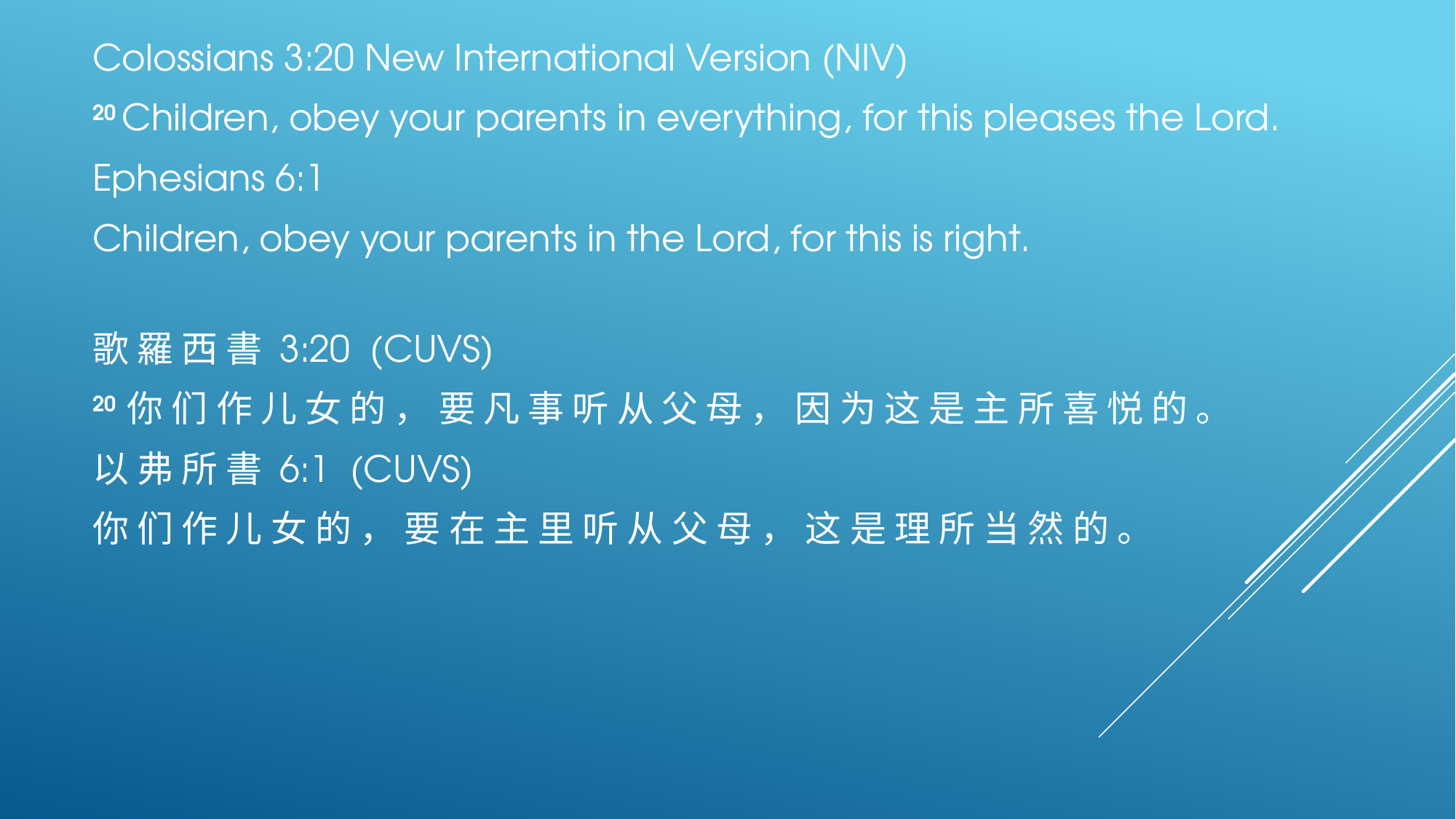

Colossians 3:20 New International Version (NIV)
20 Children, obey your parents in everything, for this pleases the Lord.
Ephesians 6:1
Children, obey your parents in the Lord, for this is right.
歌 羅 西 書 3:20  (CUVS)
20 你 们 作 儿 女 的 ， 要 凡 事 听 从 父 母 ， 因 为 这 是 主 所 喜 悦 的 。
以 弗 所 書 6:1  (CUVS)
你 们 作 儿 女 的 ， 要 在 主 里 听 从 父 母 ， 这 是 理 所 当 然 的 。